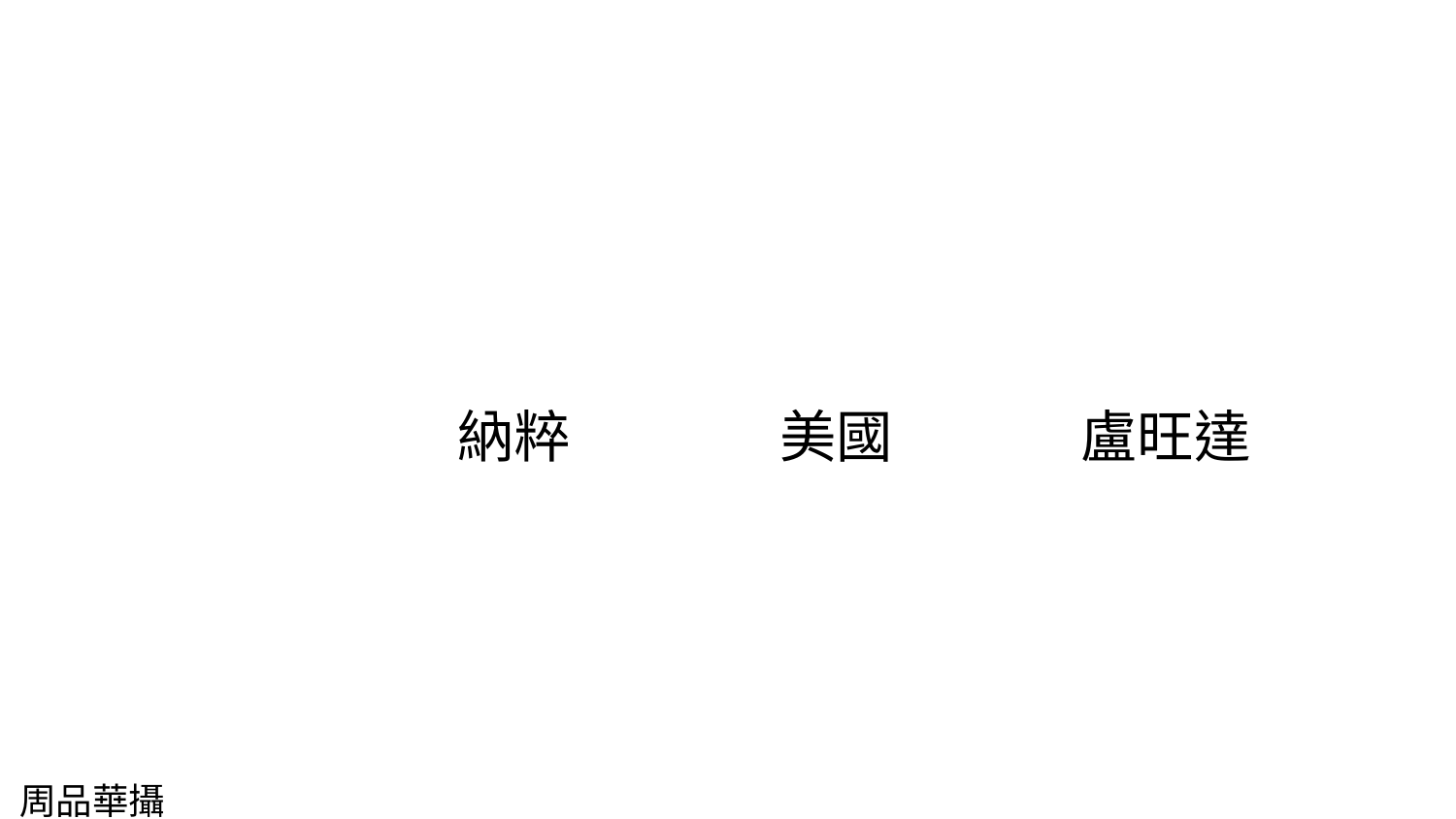

納粹
美國
盧旺達
第二展區
制度化的
種族歧視
周品華攝